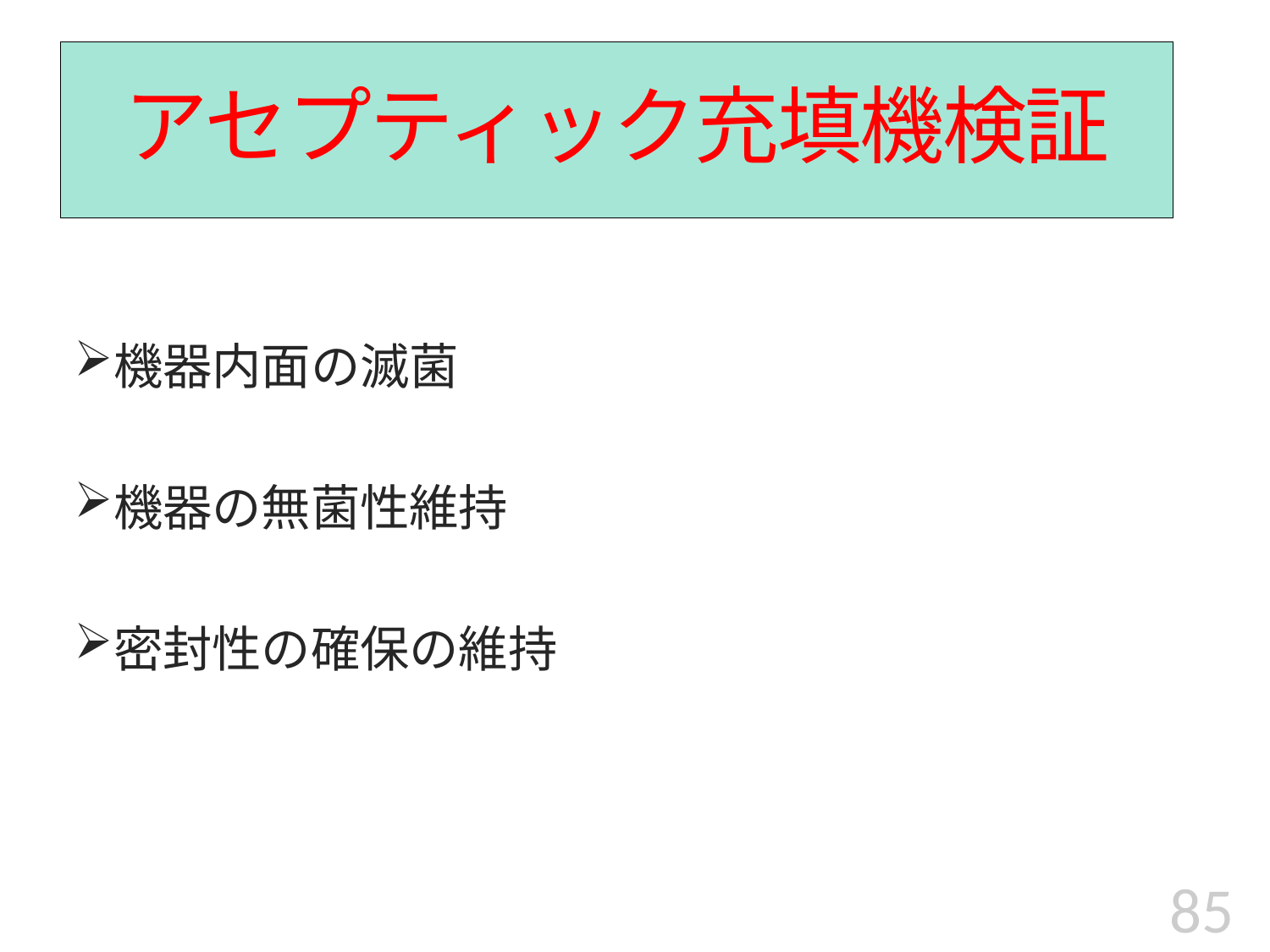

# アセプティック充填機検証
機器内面の滅菌
機器の無菌性維持
密封性の確保の維持

85